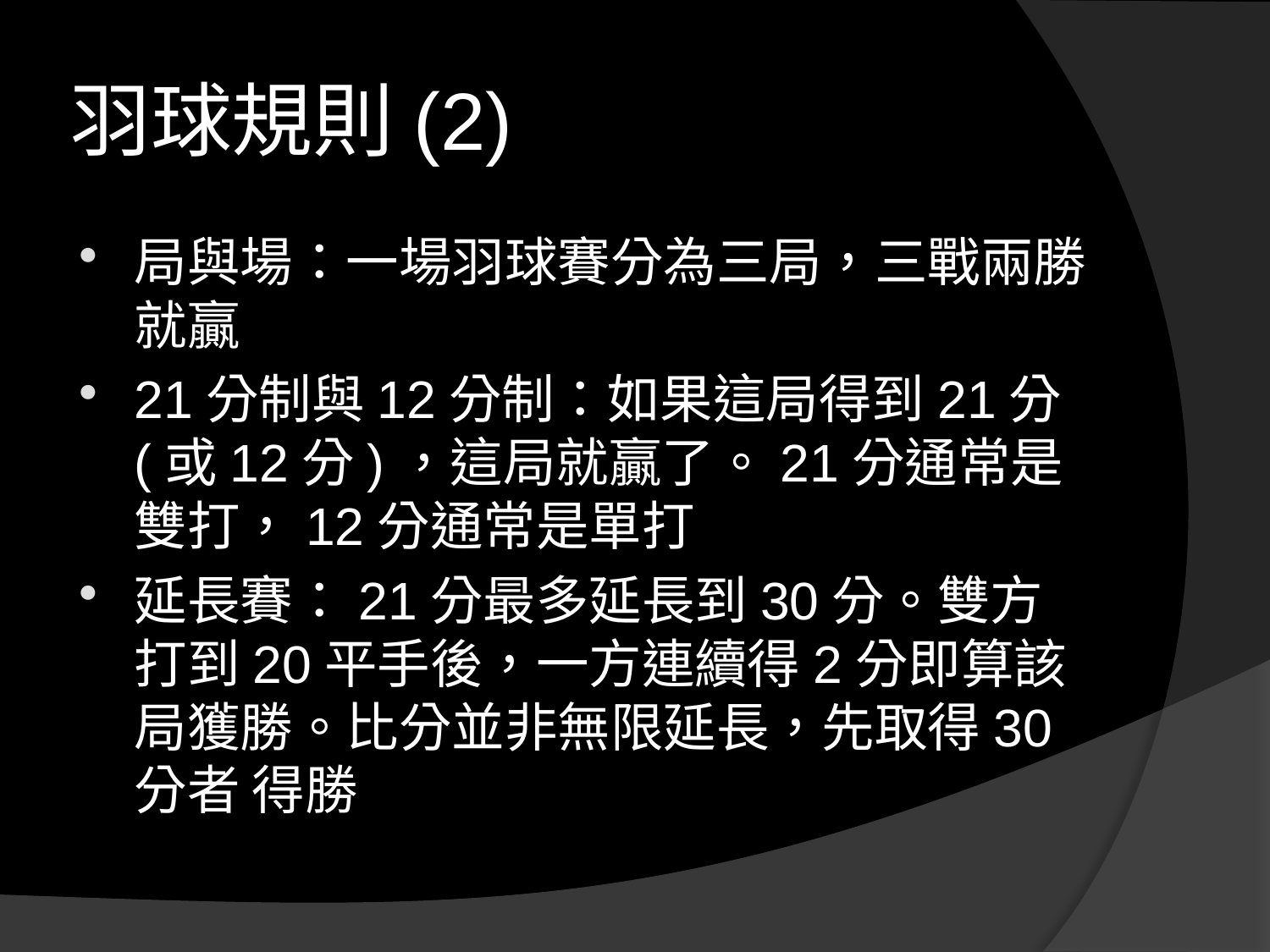

# 羽球規則(2)
局與場：一場羽球賽分為三局，三戰兩勝就贏
21分制與12分制：如果這局得到21分(或12分)，這局就贏了。21分通常是雙打，12分通常是單打
延長賽：21分最多延長到30分。雙方打到20平手後，一方連續得2分即算該局獲勝。比分並非無限延長，先取得30分者 得勝